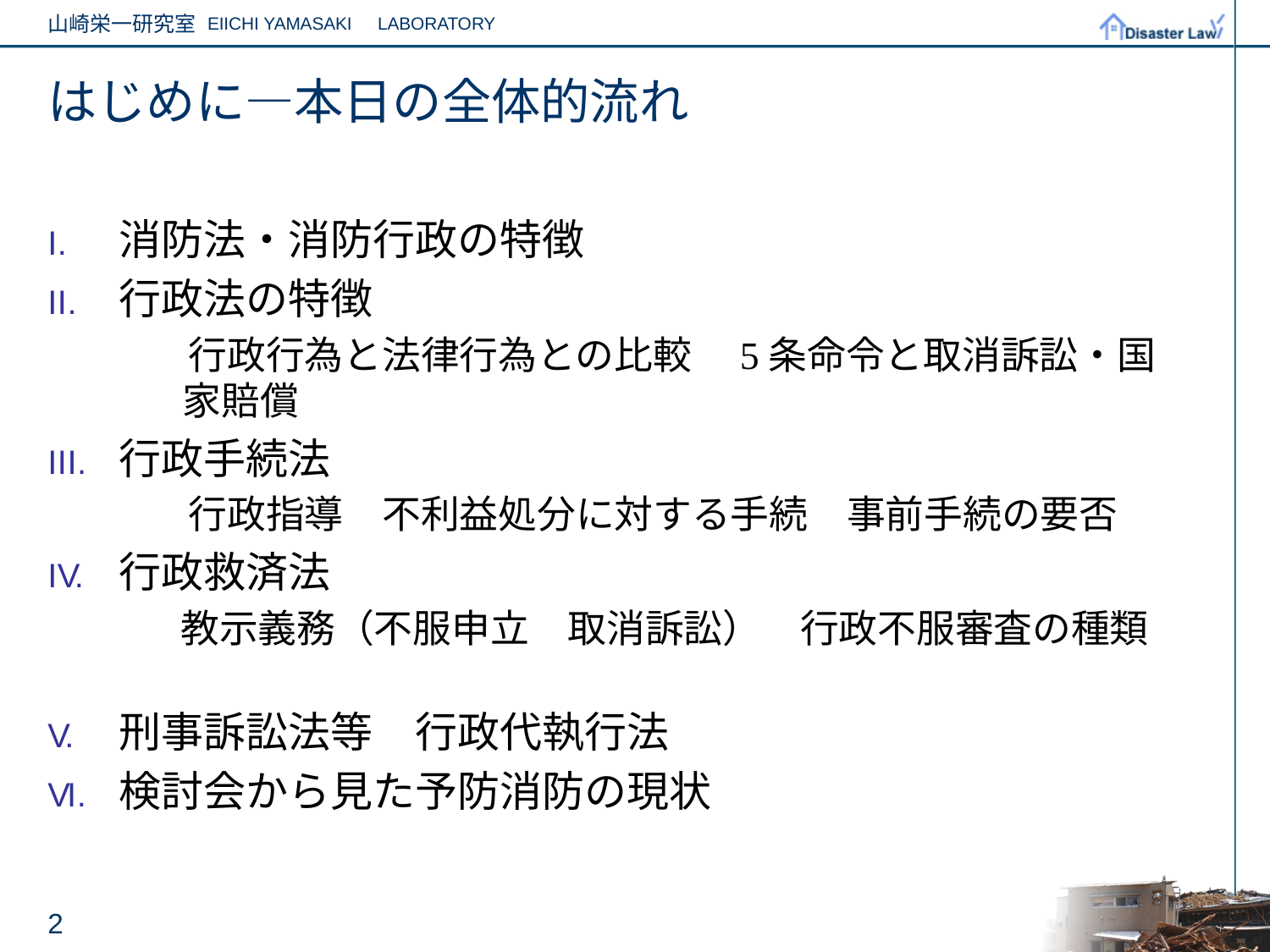

# はじめに―本日の全体的流れ
消防法・消防行政の特徴
行政法の特徴
　　行政行為と法律行為との比較　5条命令と取消訴訟・国家賠償
行政手続法
　　行政指導　不利益処分に対する手続　事前手続の要否
行政救済法
　　教示義務（不服申立　取消訴訟）　行政不服審査の種類
刑事訴訟法等　行政代執行法
検討会から見た予防消防の現状
2